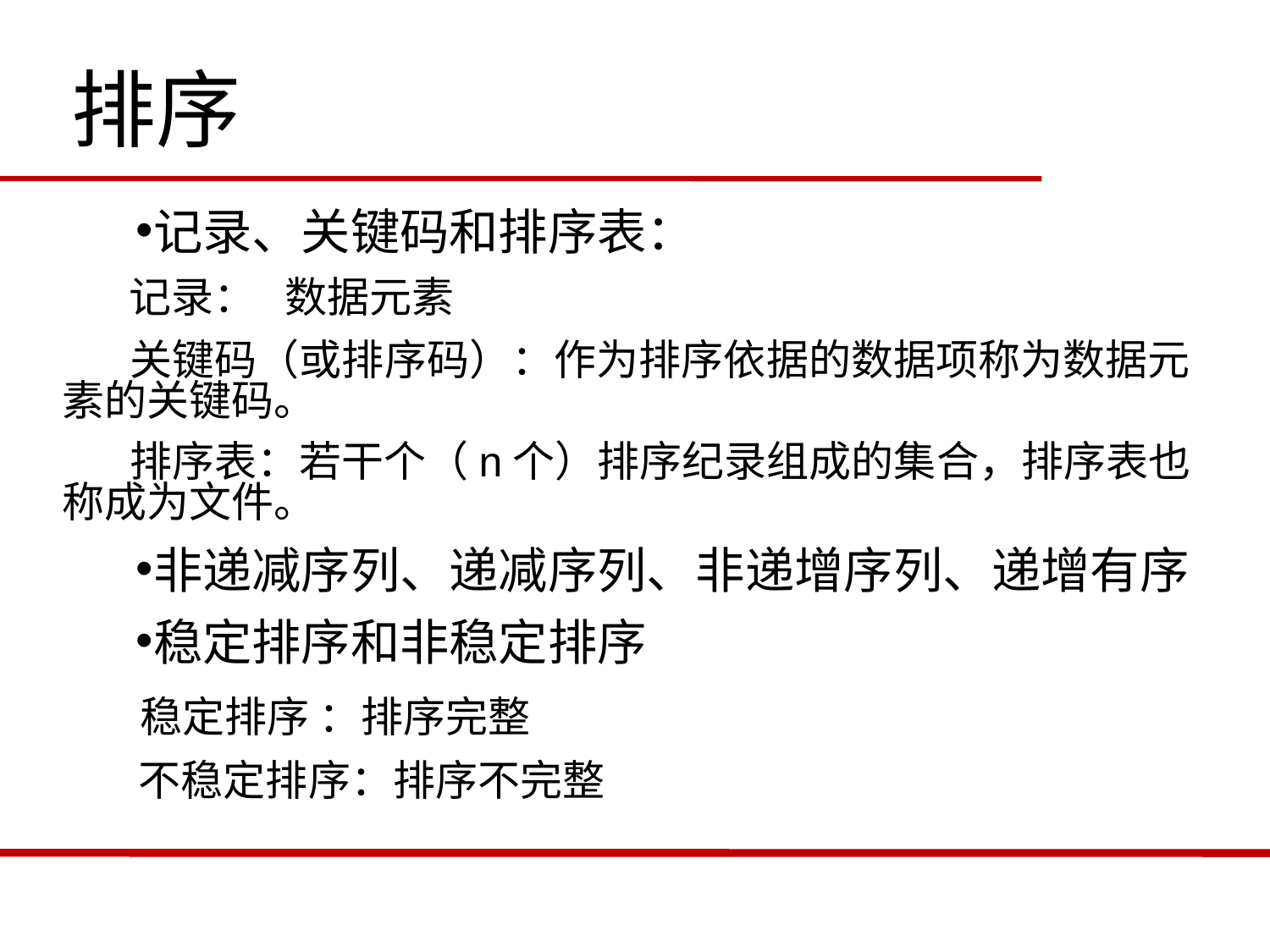

排序
记录、关键码和排序表：
      记录：   数据元素
      关键码（或排序码）：作为排序依据的数据项称为数据元素的关键码。
      排序表：若干个（n个）排序纪录组成的集合，排序表也称成为文件。
非递减序列、递减序列、非递增序列、递增有序
稳定排序和非稳定排序
      稳定排序 ：排序完整
       不稳定排序：排序不完整